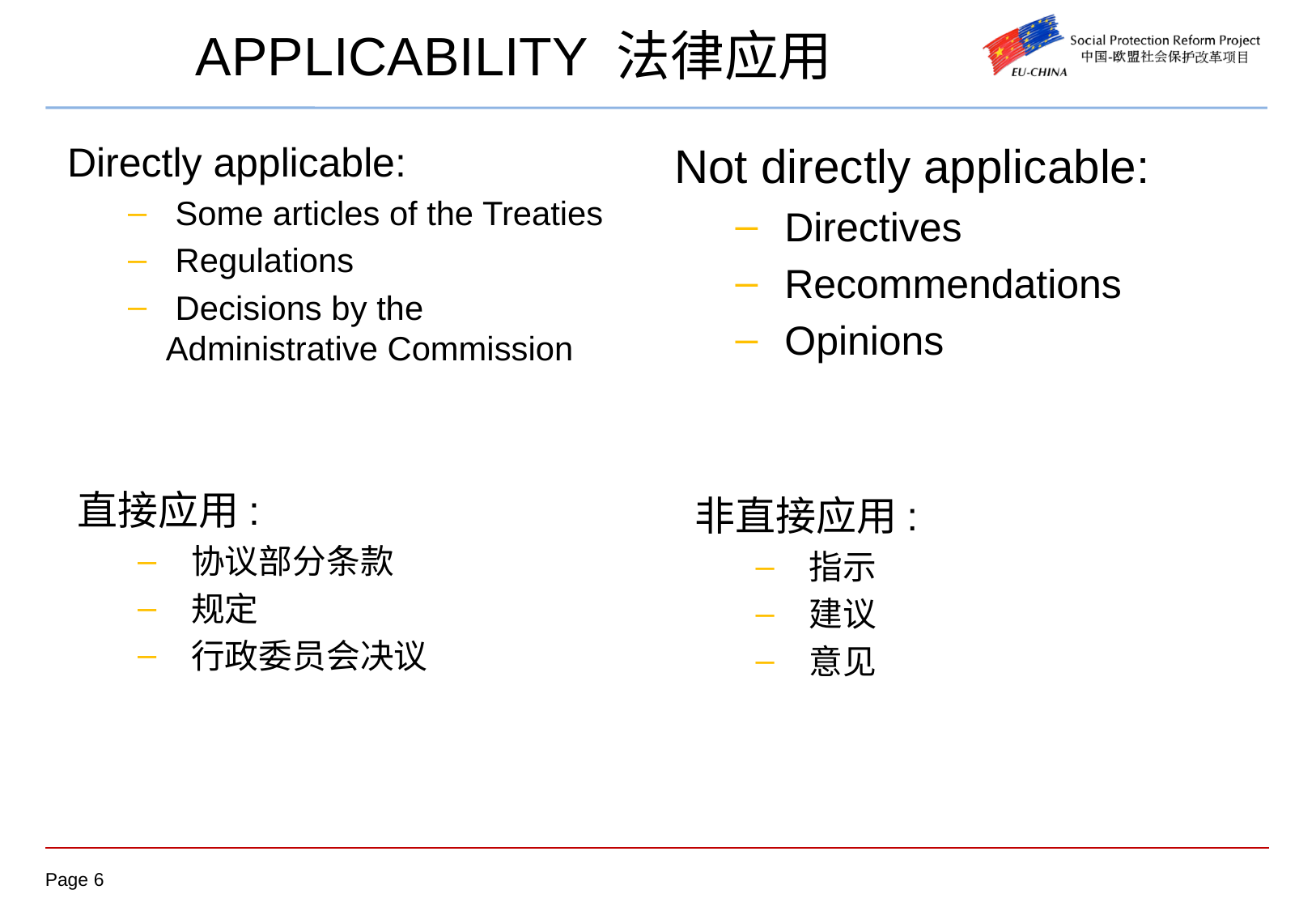

# APPLICABILITY 法律应用
Directly applicable:
 Some articles of the Treaties
 Regulations
 Decisions by the Administrative Commission
Not directly applicable:
 Directives
 Recommendations
 Opinions
直接应用:
 协议部分条款
 规定
 行政委员会决议
非直接应用:
 指示
 建议
 意见